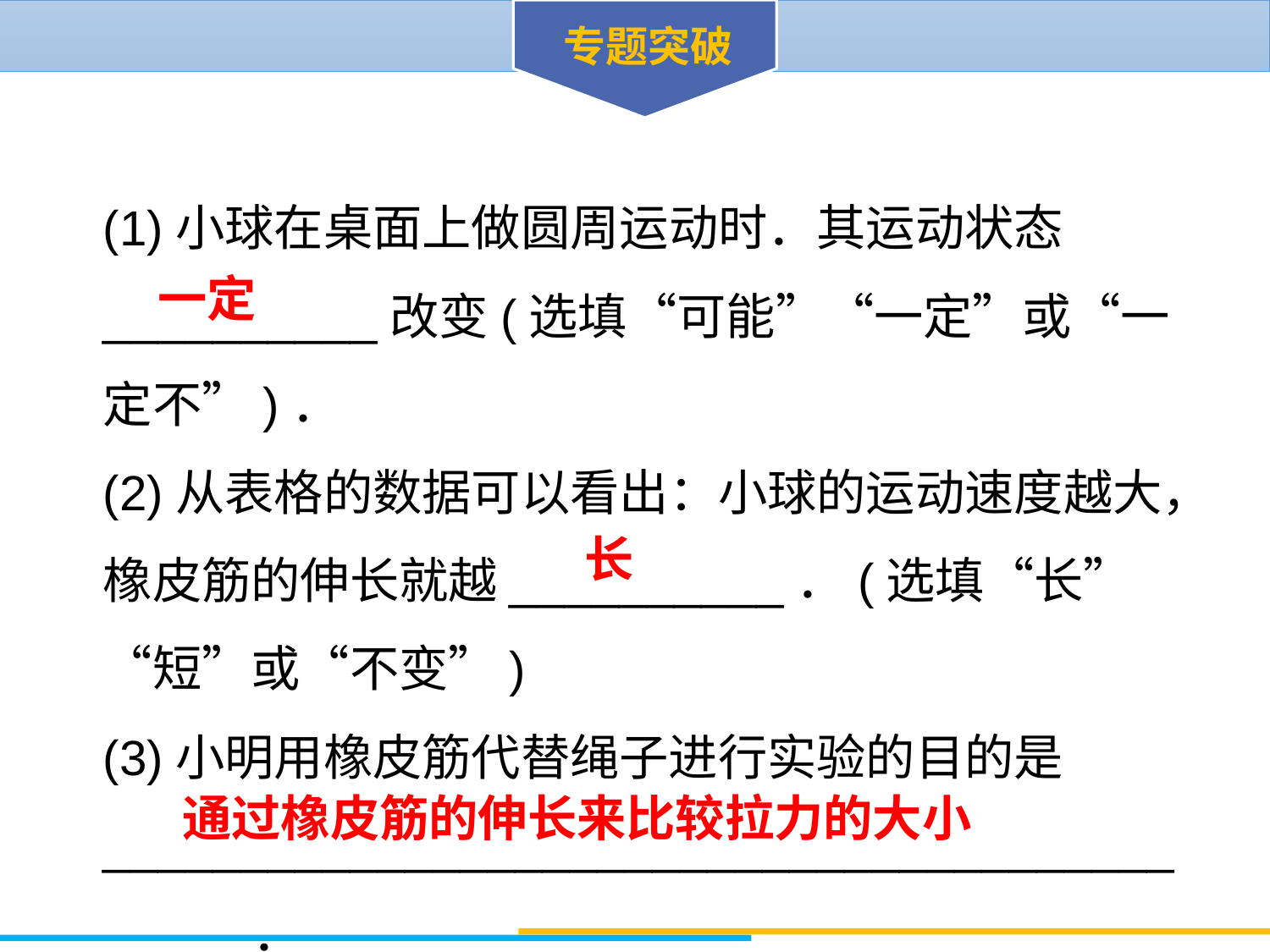

专题突破
(1)小球在桌面上做圆周运动时．其运动状态__________改变(选填“可能”“一定”或“一定不”)．
(2)从表格的数据可以看出：小球的运动速度越大，橡皮筋的伸长就越__________．(选填“长”“短”或“不变”)
(3)小明用橡皮筋代替绳子进行实验的目的是____________________________________________．
一定
长
通过橡皮筋的伸长来比较拉力的大小